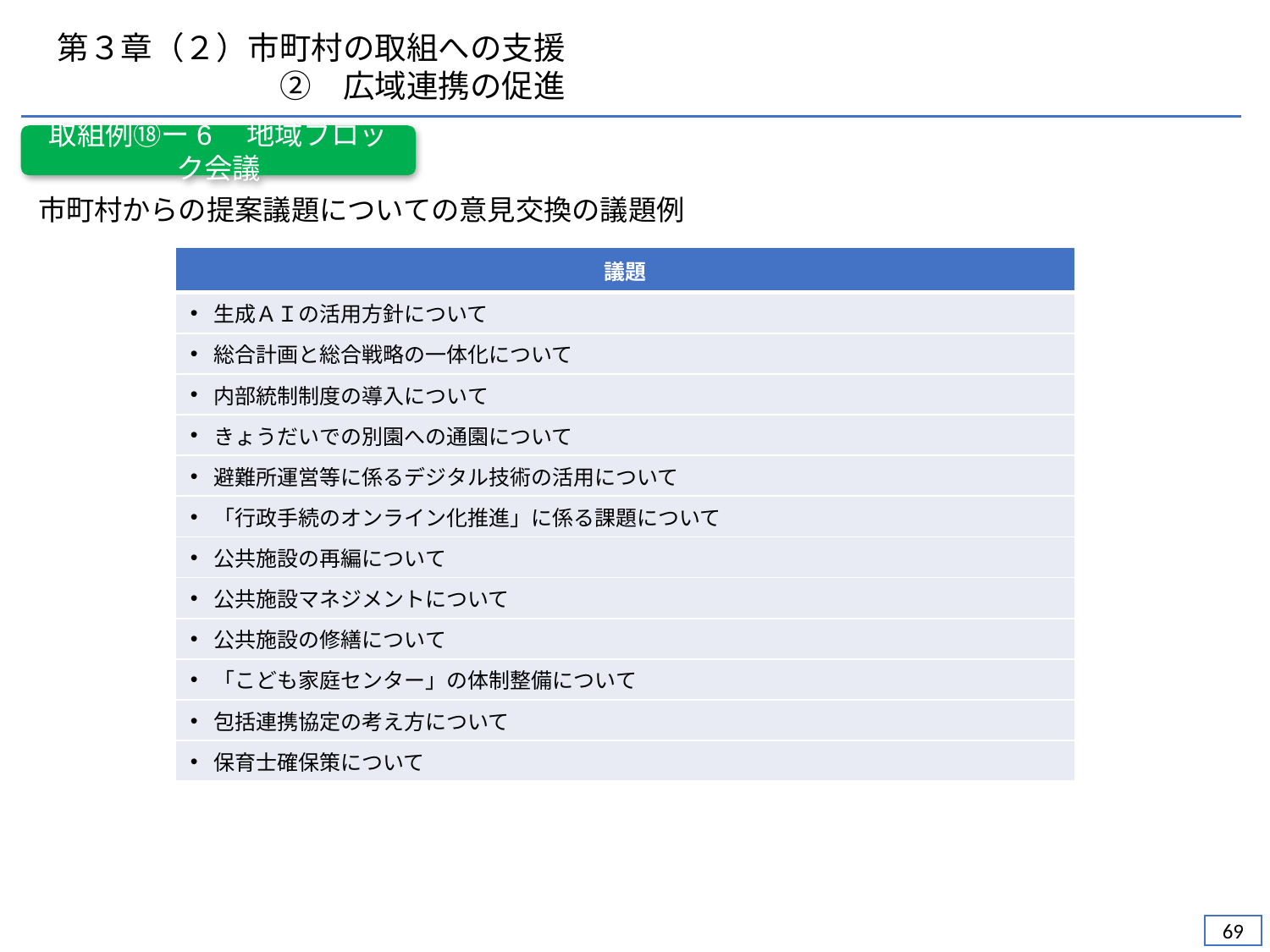

第３章（２）市町村の取組への支援
　　　　　　　②　広域連携の促進
取組例⑱ー6　地域ブロック会議
市町村からの提案議題についての意見交換の議題例
| 議題 |
| --- |
| 生成ＡＩの活用方針について |
| 総合計画と総合戦略の一体化について |
| 内部統制制度の導入について |
| きょうだいでの別園への通園について |
| 避難所運営等に係るデジタル技術の活用について |
| 「行政手続のオンライン化推進」に係る課題について |
| 公共施設の再編について |
| 公共施設マネジメントについて |
| 公共施設の修繕について |
| 「こども家庭センター」の体制整備について |
| 包括連携協定の考え方について |
| 保育士確保策について |

69